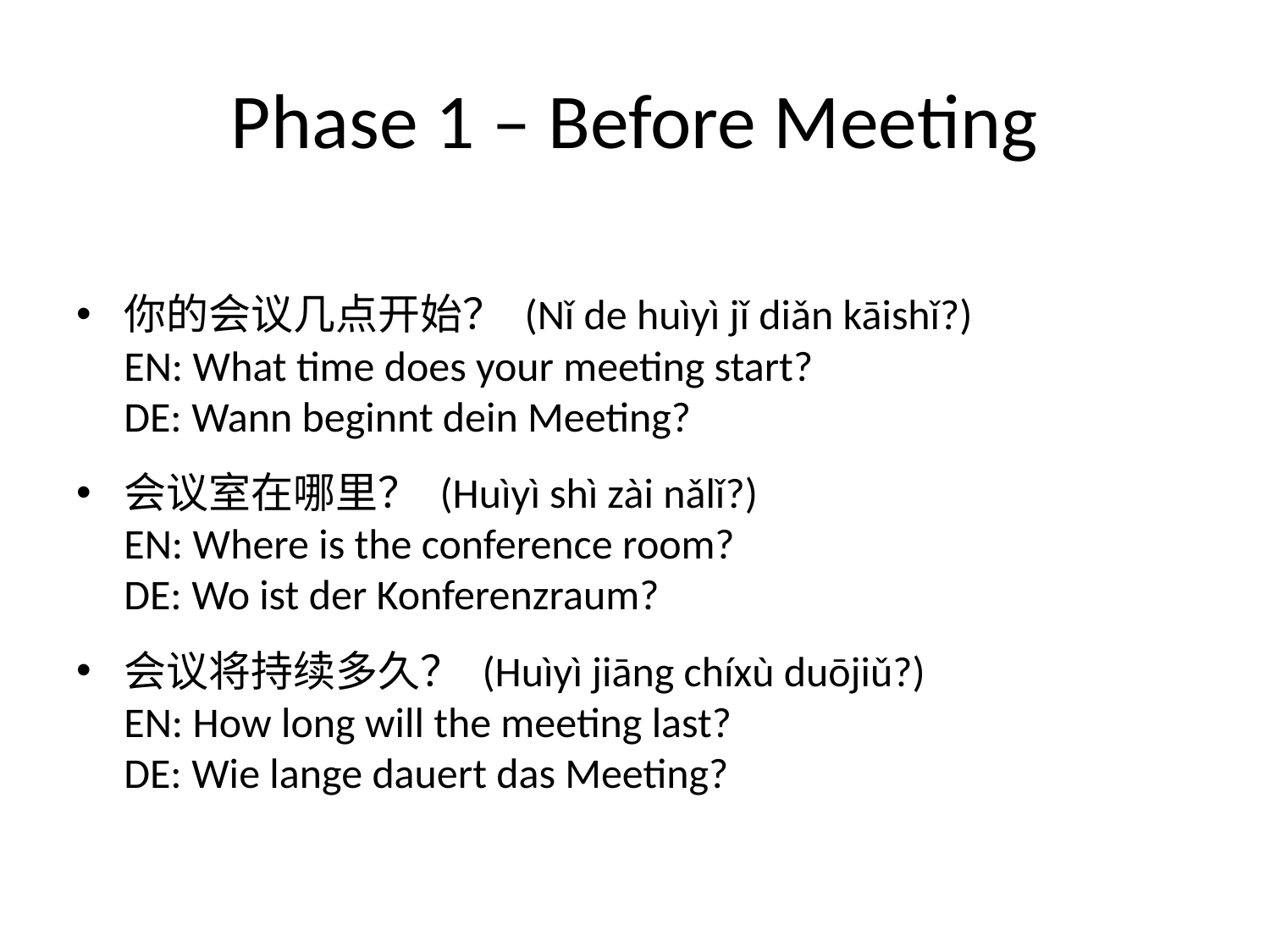

# Phase 1 – Before Meeting

你的会议几点开始？ (Nǐ de huìyì jǐ diǎn kāishǐ?)
EN: What time does your meeting start?
DE: Wann beginnt dein Meeting?
会议室在哪里？ (Huìyì shì zài nǎlǐ?)
EN: Where is the conference room?
DE: Wo ist der Konferenzraum?
会议将持续多久？ (Huìyì jiāng chíxù duōjiǔ?)
EN: How long will the meeting last?
DE: Wie lange dauert das Meeting?